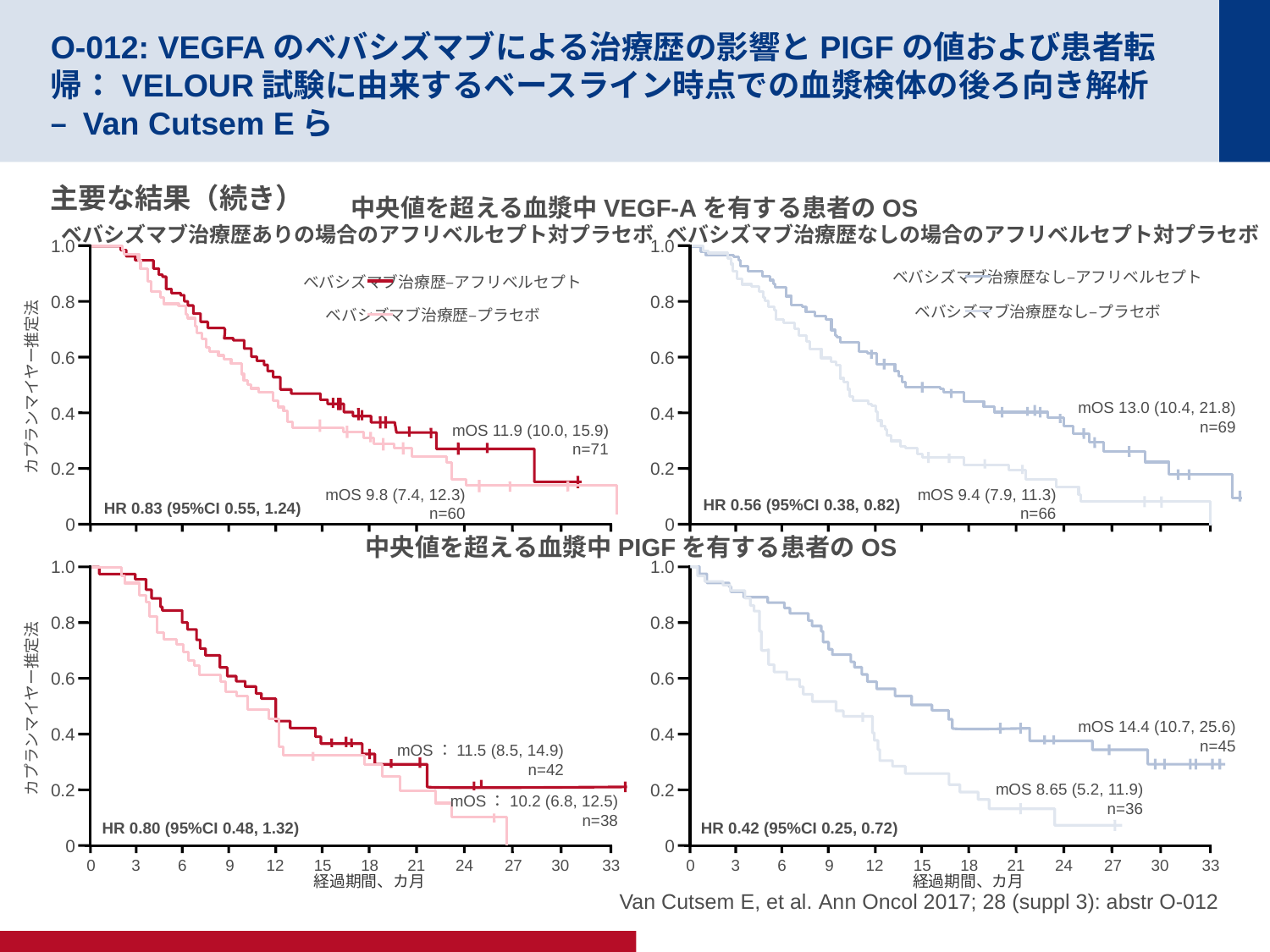

# O-012: VEGFAのベバシズマブによる治療歴の影響とPIGFの値および患者転帰：VELOUR試験に由来するベースライン時点での血漿検体の後ろ向き解析 – Van Cutsem Eら
主要な結果（続き）
中央値を超える血漿中VEGF-Aを有する患者のOS
ベバシズマブ治療歴ありの場合のアフリベルセプト対プラセボ
ベバシズマブ治療歴なしの場合のアフリベルセプト対プラセボ
1.0
1.0

ベバシズマブ治療歴なし–アフリベルセプト
ベバシズマブ治療歴–アフリベルセプト
0.8
0.8
ベバシズマブ治療歴なし–プラセボ
ベバシズマブ治療歴–プラセボ

0.6
0.6

カプランマイヤー推定法
mOS 13.0 (10.4, 21.8)
n=69
0.4
0.4

mOS 11.9 (10.0, 15.9)
n=71
0.2
0.2

mOS 9.8 (7.4, 12.3)
n=60
mOS 9.4 (7.9, 11.3)
n=66
HR 0.56 (95%CI 0.38, 0.82)
HR 0.83 (95%CI 0.55, 1.24)
0
0

中央値を超える血漿中PIGFを有する患者のOS
1.0
1.0

0.8
0.8

0.6
0.6

カプランマイヤー推定法
mOS 14.4 (10.7, 25.6)
n=45
0.4
0.4

mOS：11.5 (8.5, 14.9)
n=42
0.2
0.2
mOS 8.65 (5.2, 11.9)
n=36
mOS：10.2 (6.8, 12.5)
n=38

HR 0.80 (95%CI 0.48, 1.32)
HR 0.42 (95%CI 0.25, 0.72)
0
0

0
3
6
9
12
15

18
21
24
27
30
33

0
3
6
9
12
15

18
21
24
27
30
33
Van Cutsem E, et al. Ann Oncol 2017; 28 (suppl 3): abstr O-012
経過期間、カ月
経過期間、カ月